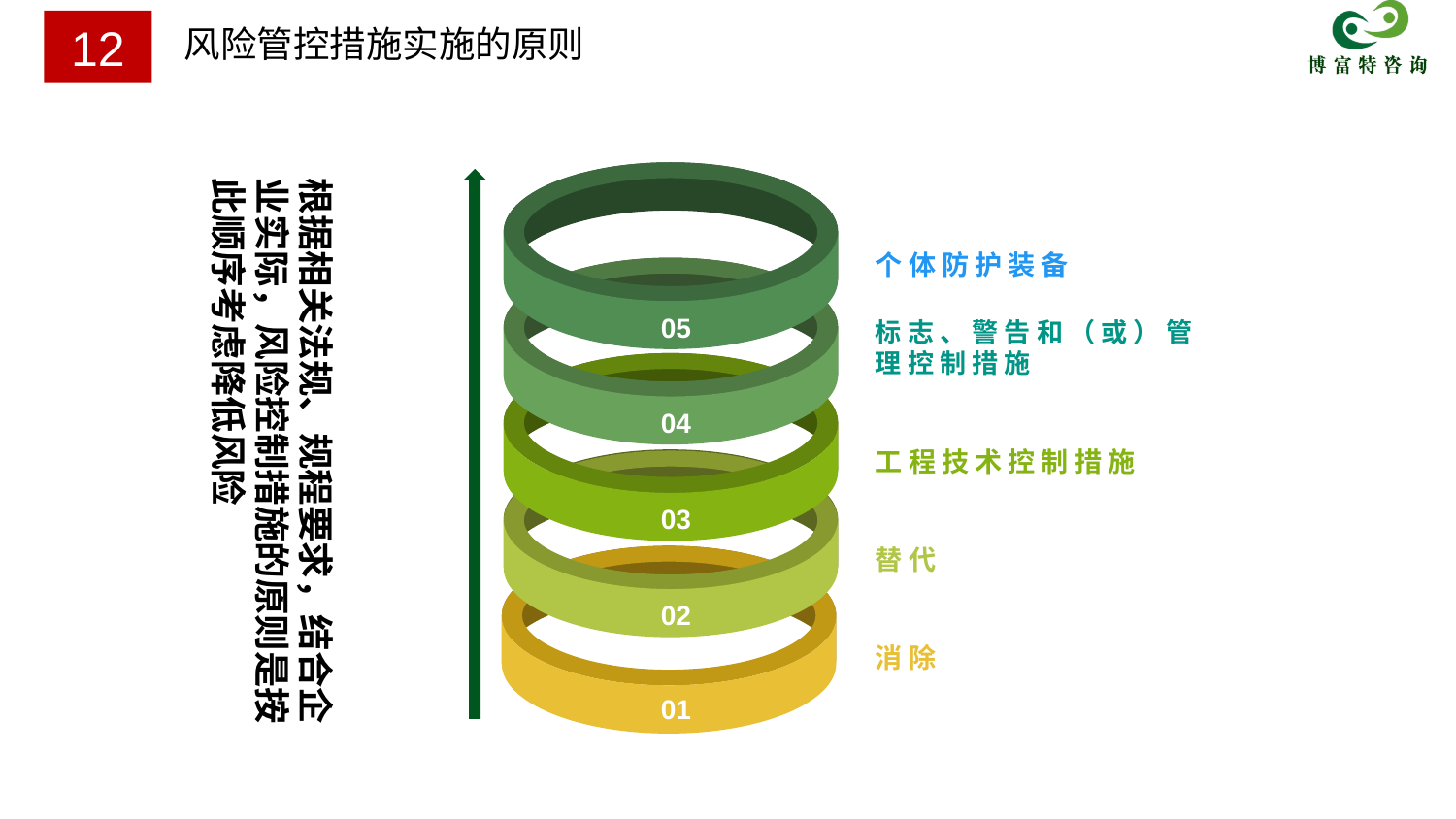

风险管控措施实施的原则
12

根据相关法规、规程要求，结合企业实际，风险控制措施的原则是按此顺序考虑降低风险

个体防护装备

05
标志、警告和（或）管理控制措施

04
工程技术控制措施

03
替代

02
消除
01